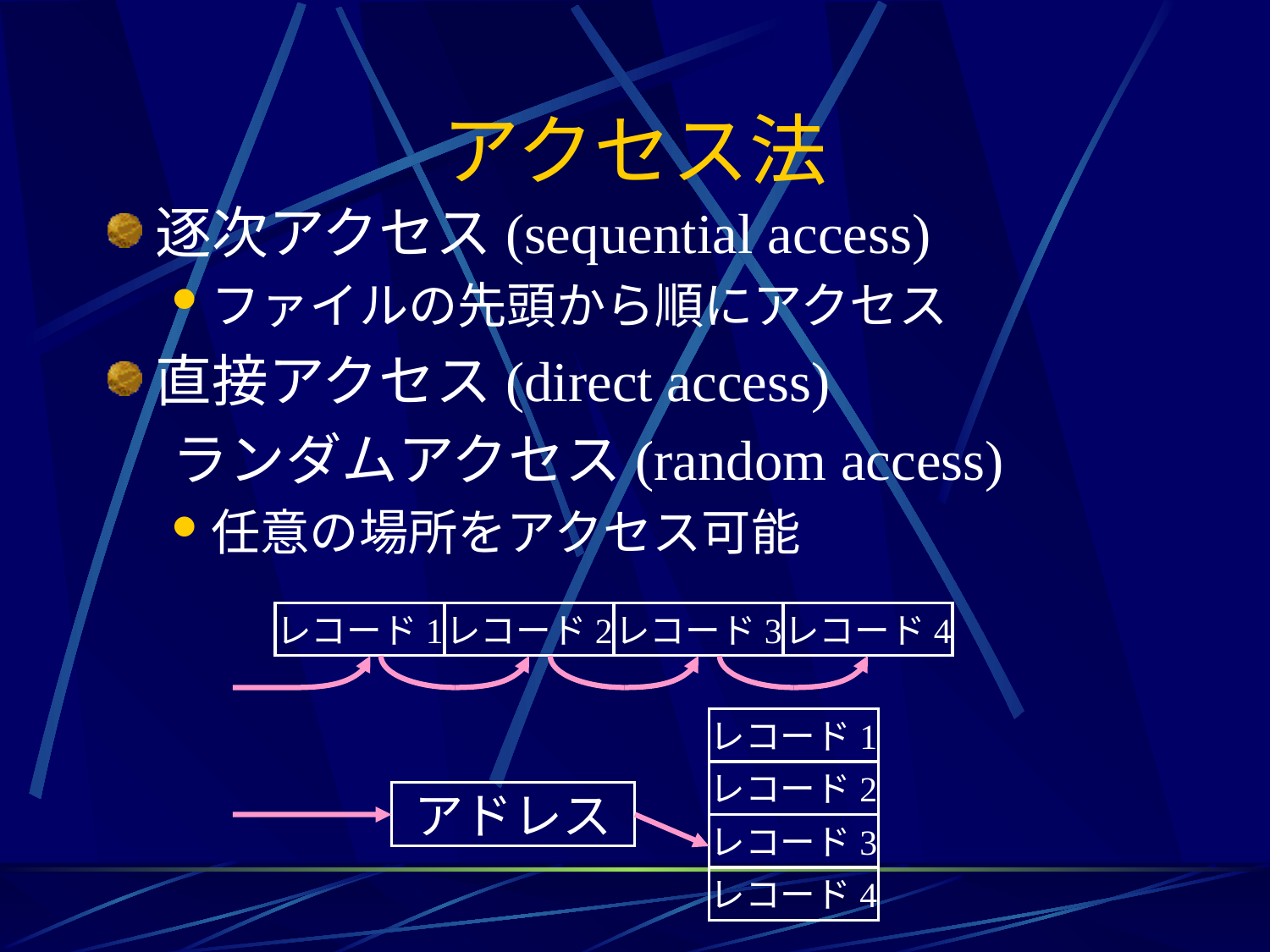

# アクセス法
逐次アクセス(sequential access)
ファイルの先頭から順にアクセス
直接アクセス(direct access)
    ランダムアクセス(random access)
任意の場所をアクセス可能
レコード1
レコード2
レコード3
レコード4

レコード1
レコード2
アドレス

レコード3
レコード4